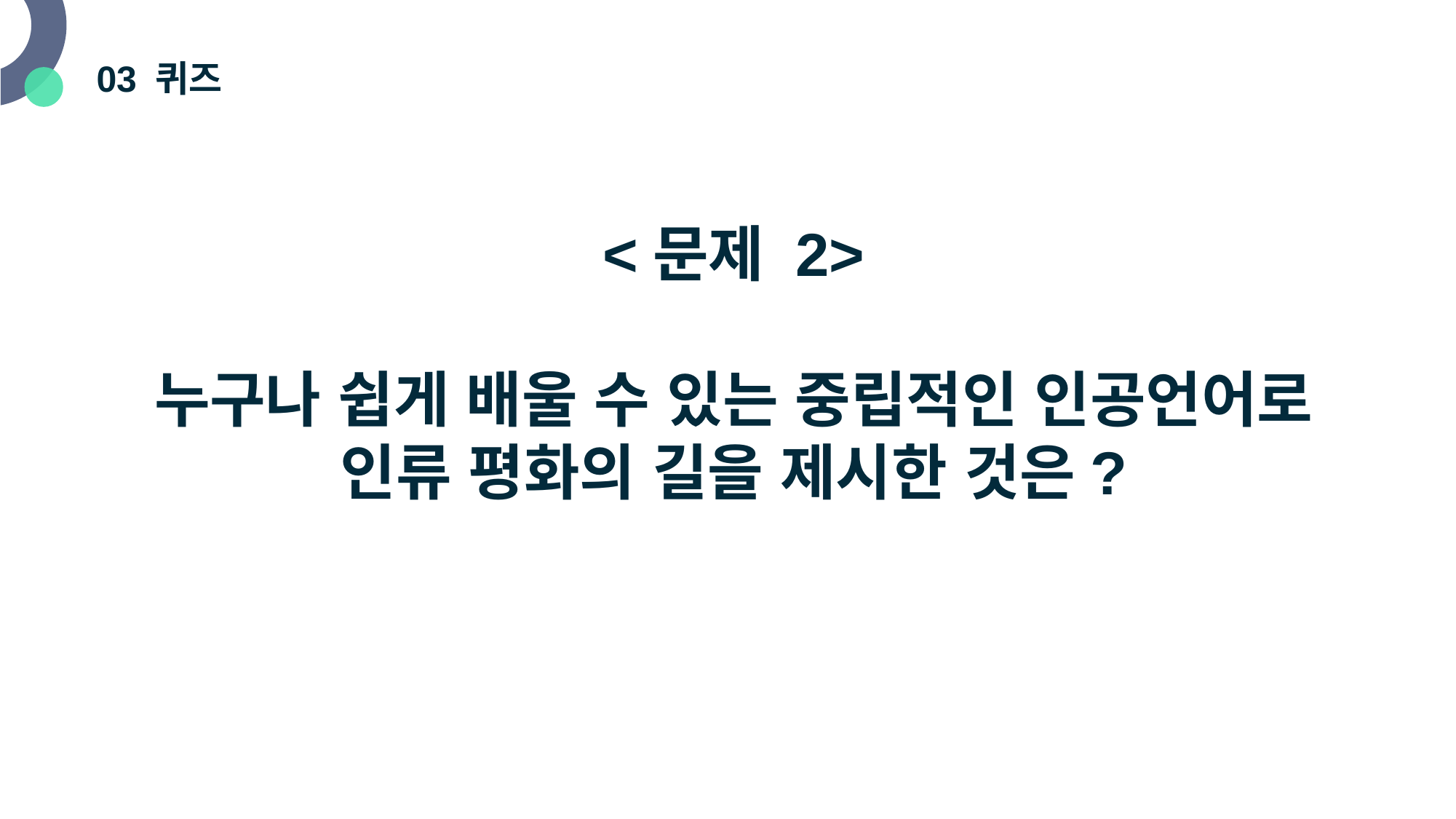

# 03 퀴즈
<문제 2>

누구나 쉽게 배울 수 있는 중립적인 인공언어로
인류 평화의 길을 제시한 것은?